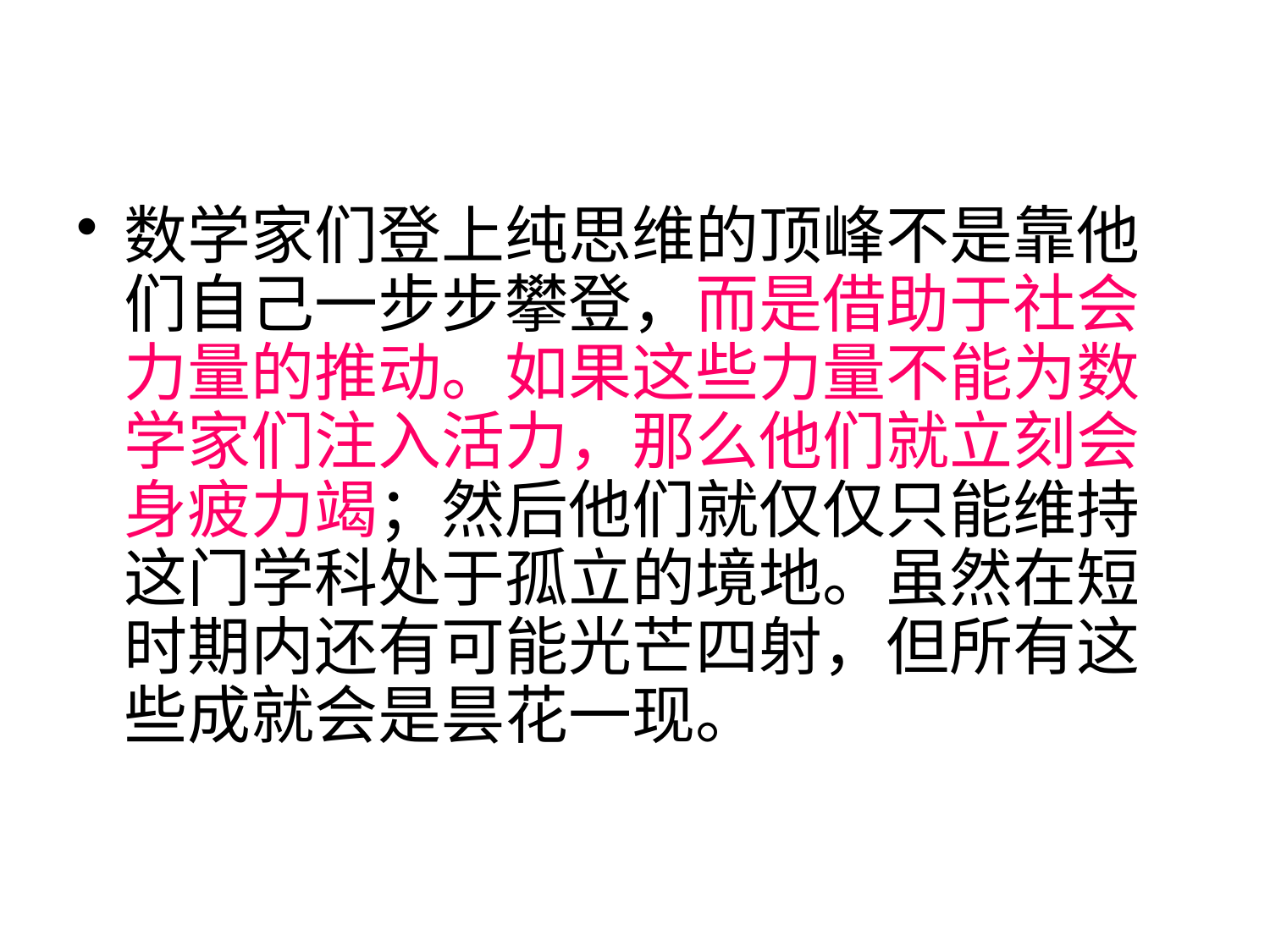

数学家们登上纯思维的顶峰不是靠他们自己一步步攀登，而是借助于社会力量的推动。如果这些力量不能为数学家们注入活力，那么他们就立刻会身疲力竭；然后他们就仅仅只能维持这门学科处于孤立的境地。虽然在短时期内还有可能光芒四射，但所有这些成就会是昙花一现。